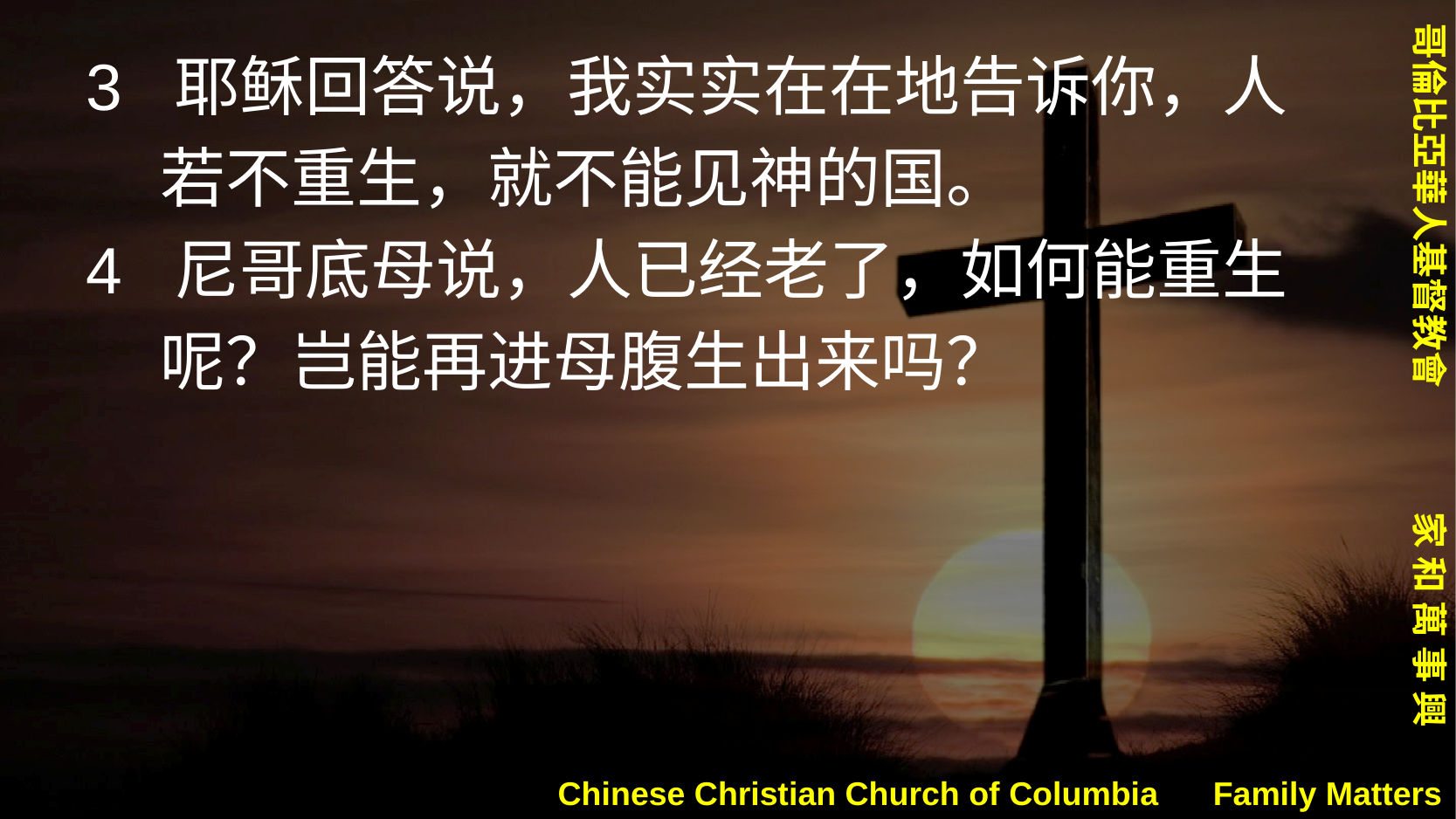

3  耶稣回答说，我实实在在地告诉你，人
    若不重生，就不能见神的国。
4  尼哥底母说，人已经老了，如何能重生
    呢？岂能再进母腹生出来吗？
Chinese Christian Church of Columbia      Family Matters